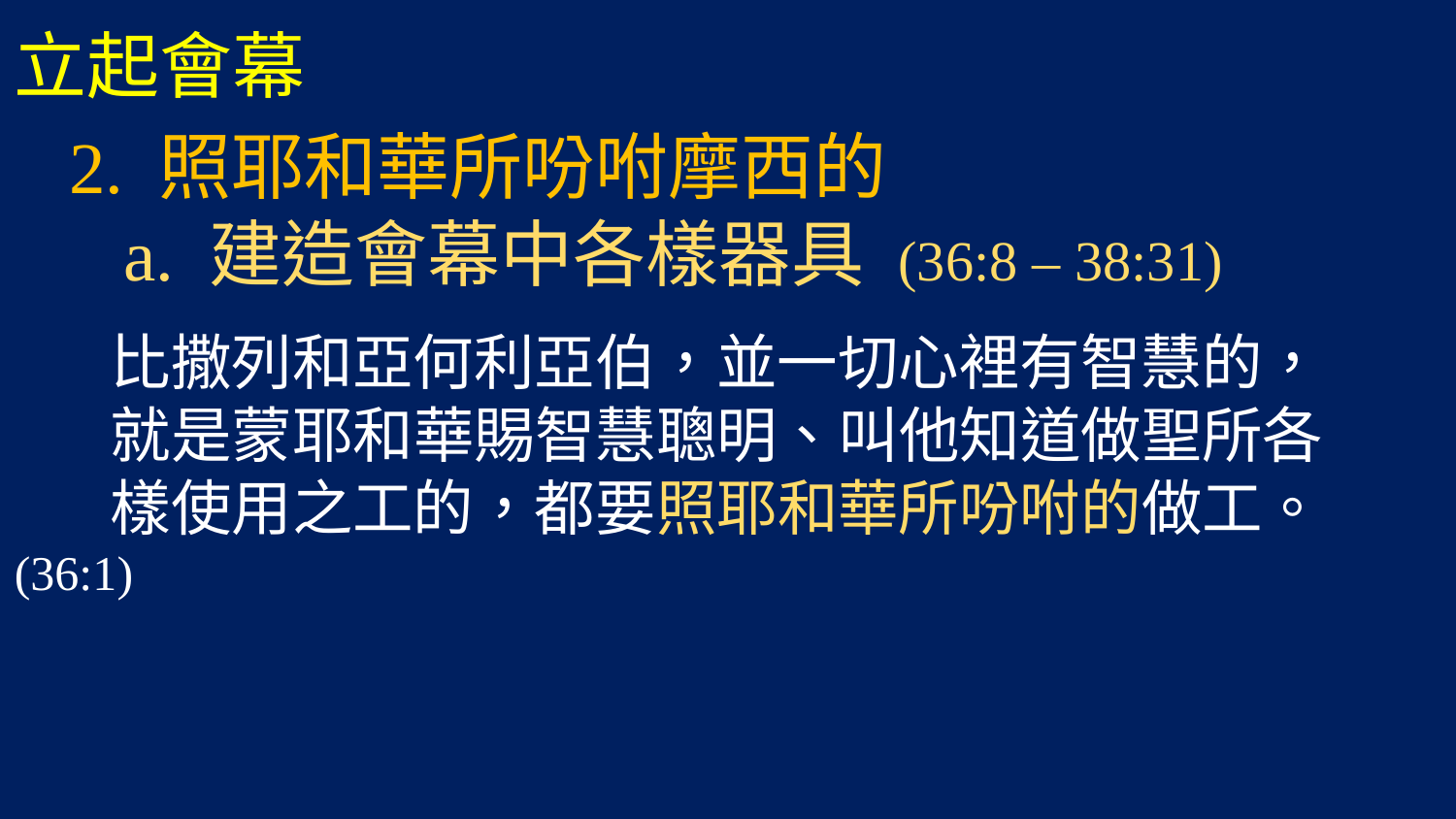

立起會幕
   2. 照耶和華所吩咐摩西的
      a. 建造會幕中各樣器具 (36:8 – 38:31)

      比撒列和亞何利亞伯，並一切心裡有智慧的，
      就是蒙耶和華賜智慧聰明、叫他知道做聖所各
      樣使用之工的，都要照耶和華所吩咐的做工。(36:1)